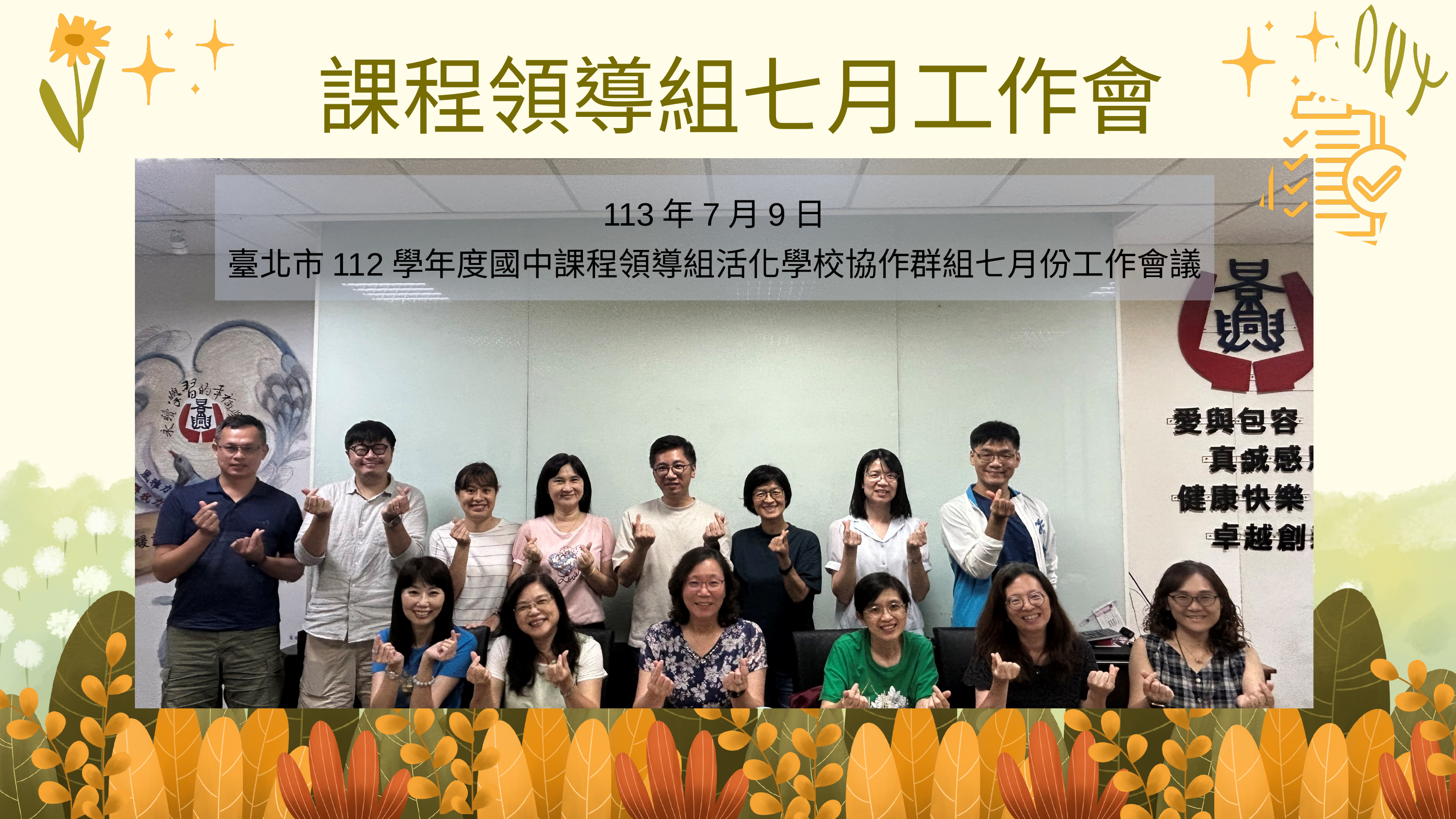

課程領導組七月工作會議
113年7月9日
臺北市112學年度國中課程領導組活化學校協作群組七月份工作會議